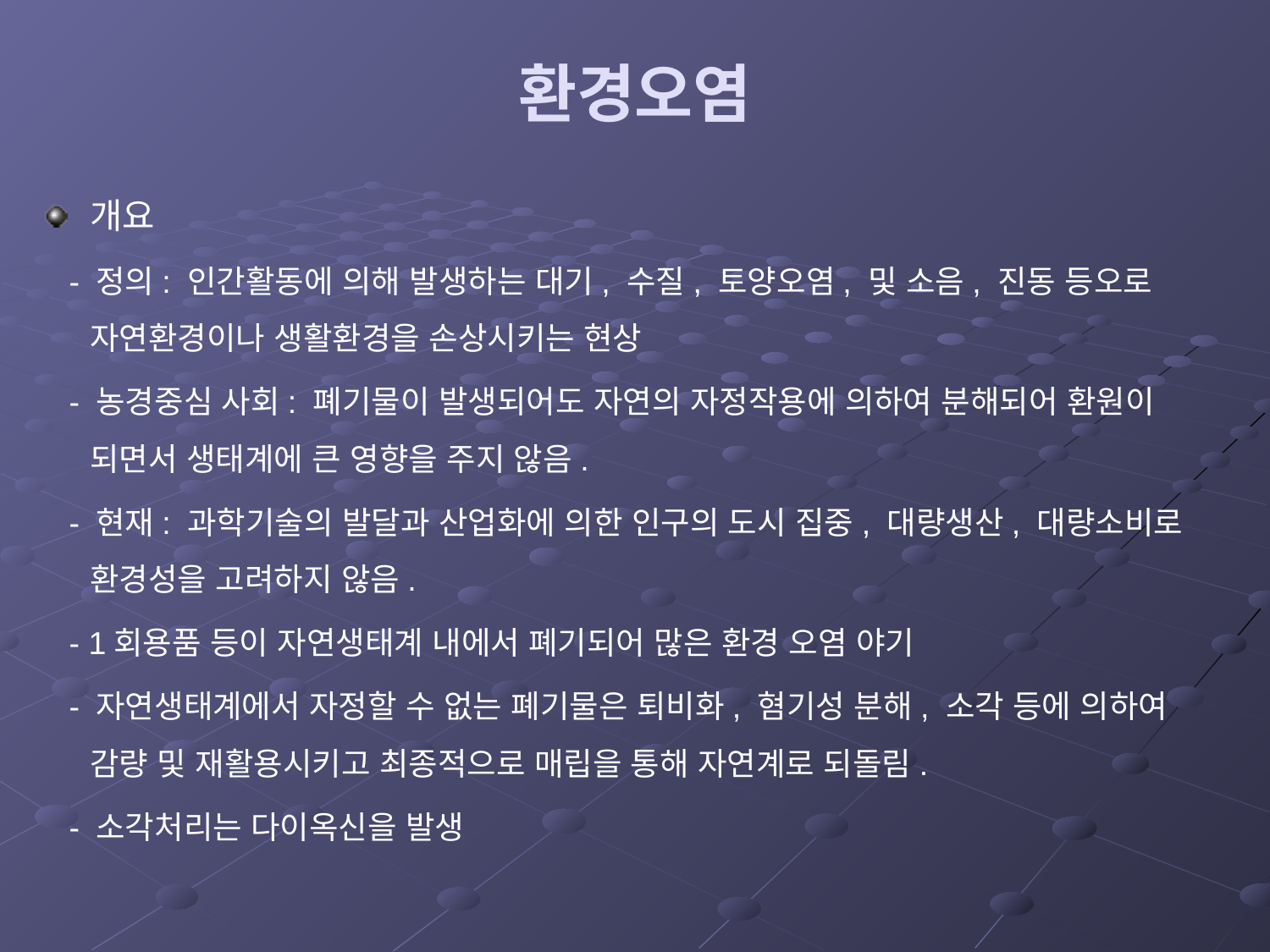

# 환경오염
개요
   - 정의: 인간활동에 의해 발생하는 대기, 수질, 토양오염, 및 소음, 진동 등오로 자연환경이나 생활환경을 손상시키는 현상
   - 농경중심 사회: 폐기물이 발생되어도 자연의 자정작용에 의하여 분해되어 환원이 되면서 생태계에 큰 영향을 주지 않음.
   - 현재: 과학기술의 발달과 산업화에 의한 인구의 도시 집중, 대량생산, 대량소비로 환경성을 고려하지 않음.
   - 1회용품 등이 자연생태계 내에서 폐기되어 많은 환경 오염 야기
   - 자연생태계에서 자정할 수 없는 폐기물은 퇴비화, 혐기성 분해, 소각 등에 의하여 감량 및 재활용시키고 최종적으로 매립을 통해 자연계로 되돌림.
   - 소각처리는 다이옥신을 발생